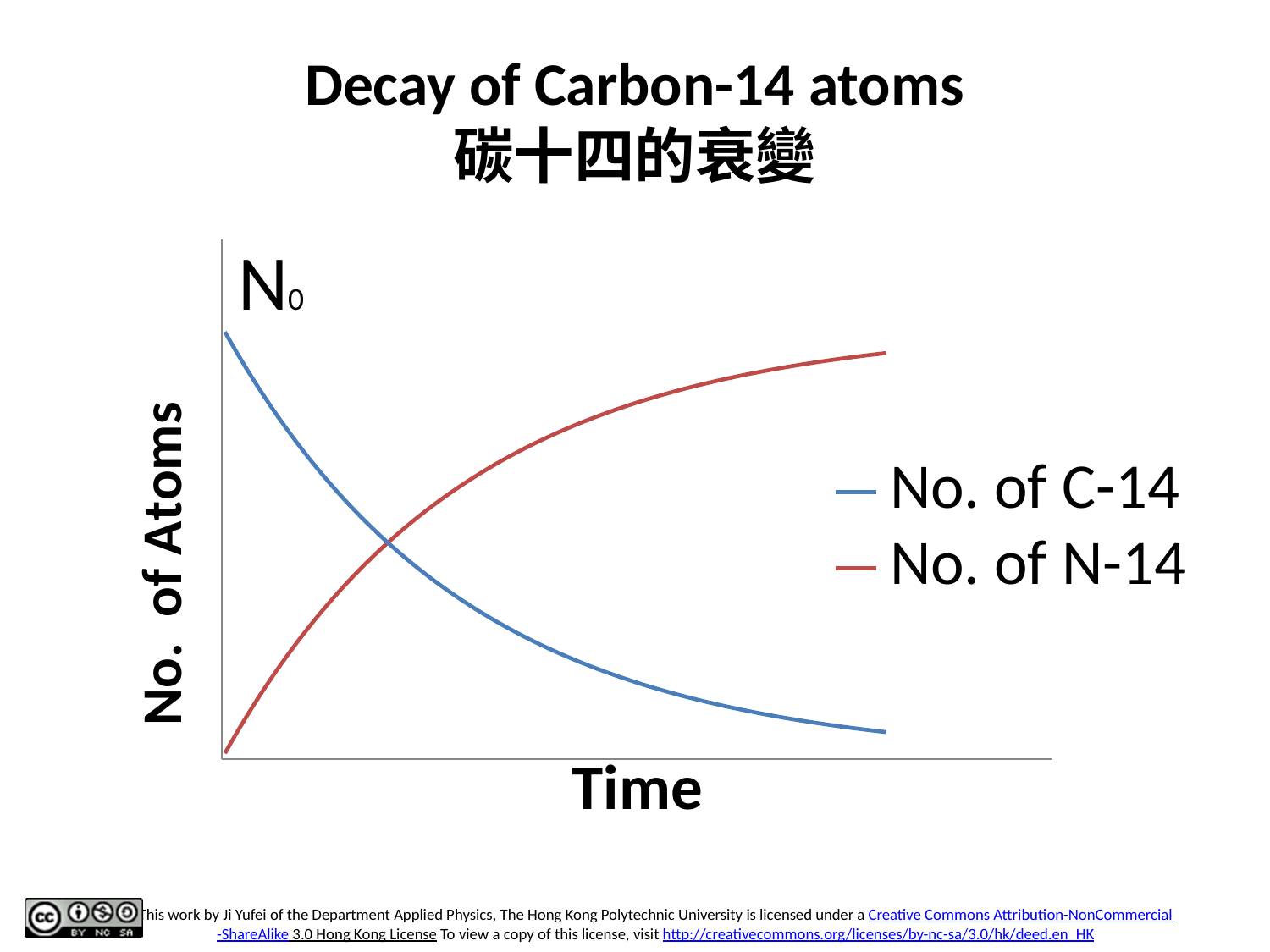

# Decay of Carbon-14 atoms 碳十四的衰變

### Chart

| Category |  |  |
|---|---|---|
N0